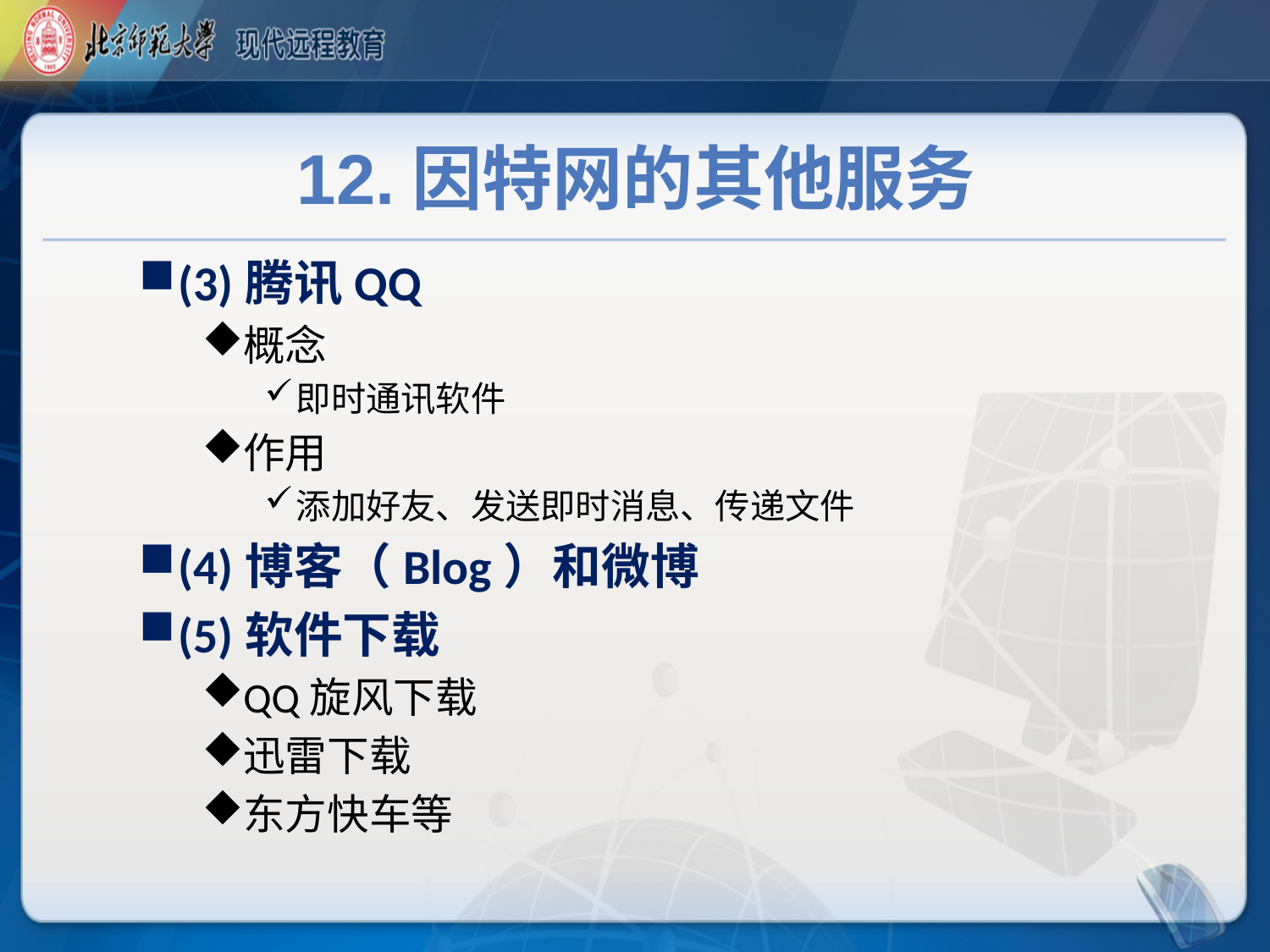

# 12.因特网的其他服务
(3)腾讯QQ
概念
即时通讯软件
作用
添加好友、发送即时消息、传递文件
(4)博客（Blog）和微博
(5)软件下载
QQ旋风下载
迅雷下载
东方快车等